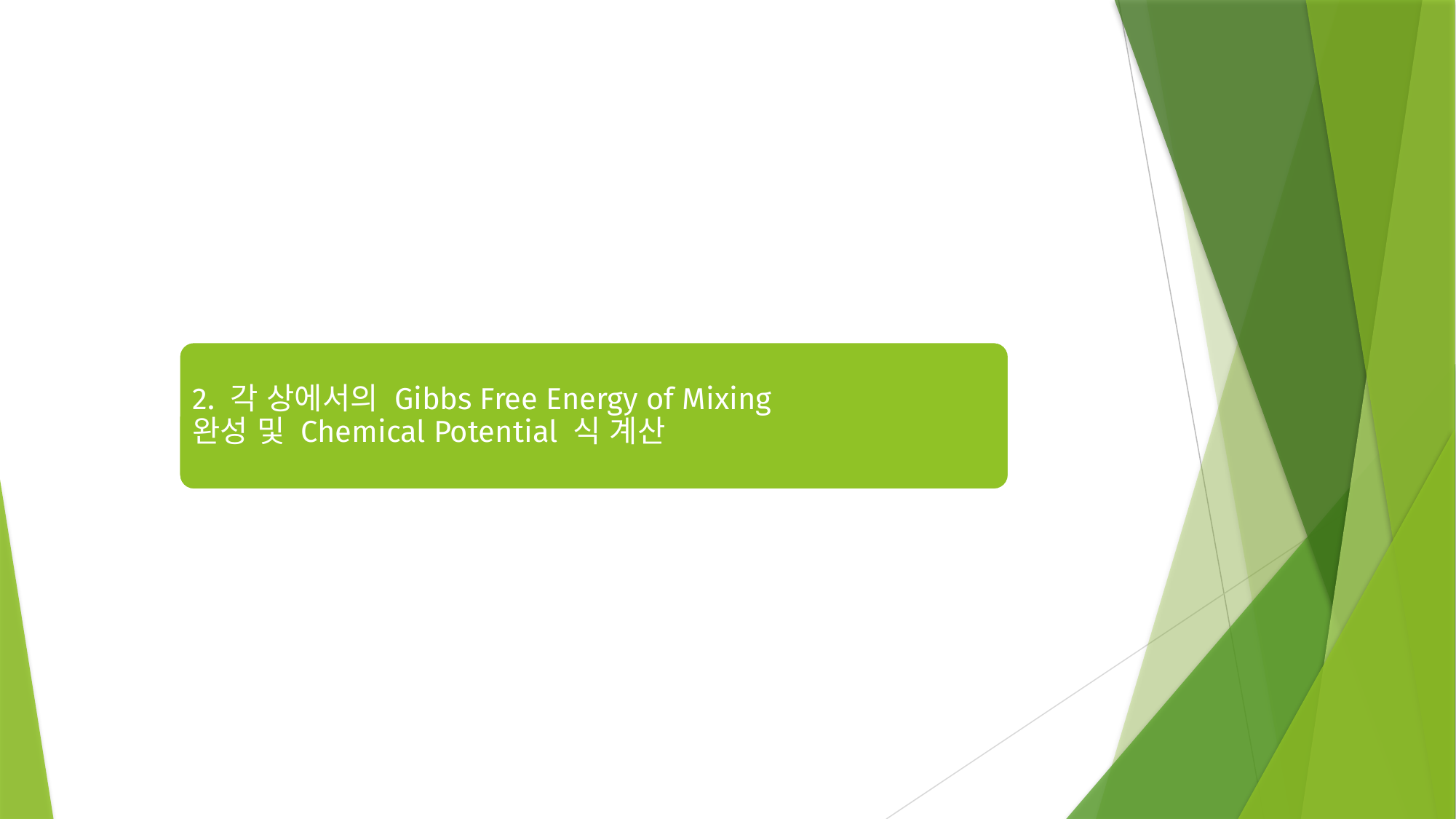

#

2. 각 상에서의 Gibbs Free Energy of Mixing 완성 및 Chemical Potential 식 계산